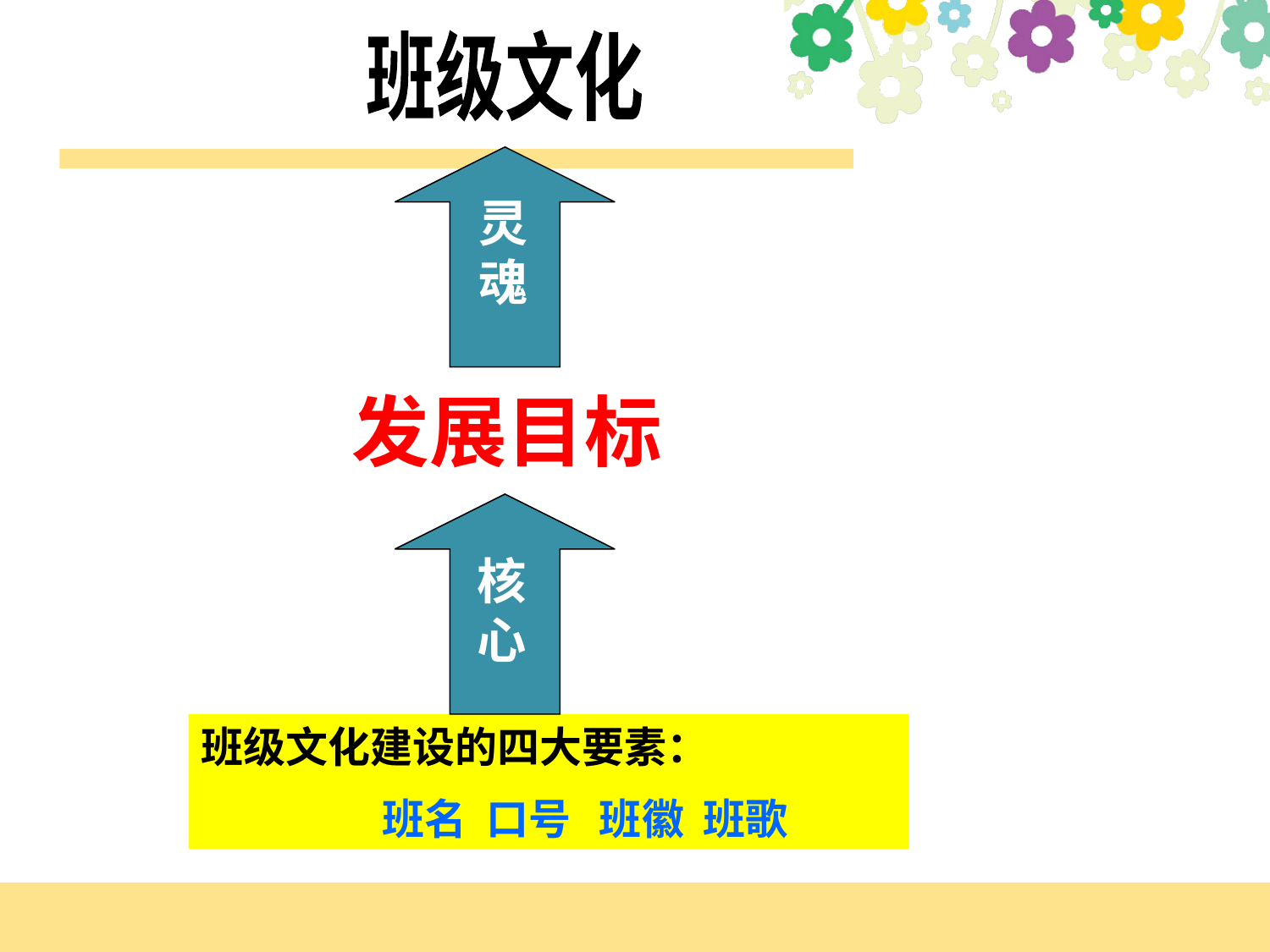

班级文化

灵魂
发展目标

核心
班级文化建设的四大要素：
                  班名  口号   班徽  班歌